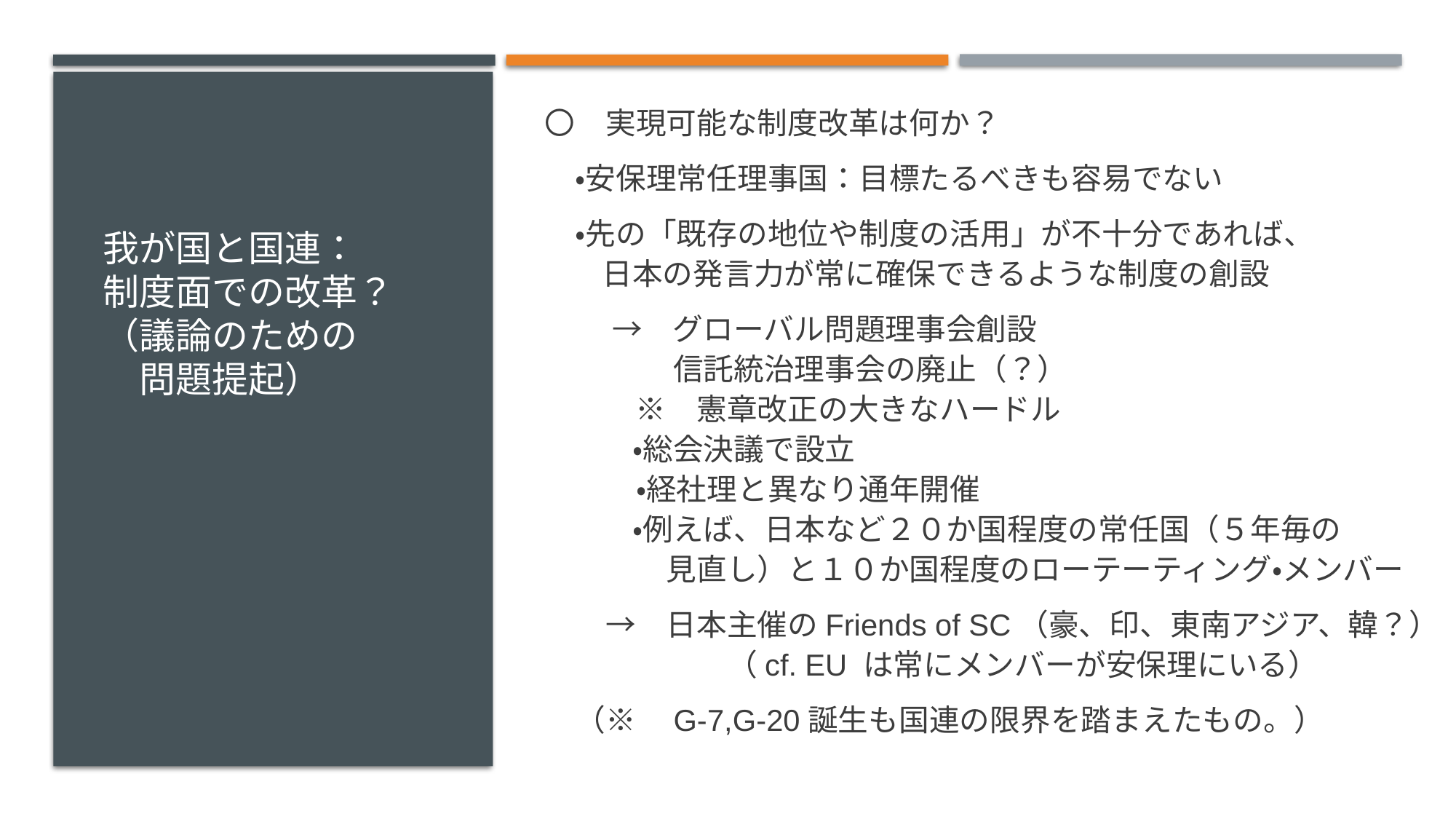

〇　実現可能な制度改革は何か？
　・安保理常任理事国：目標たるべきも容易でない
　・先の「既存の地位や制度の活用」が不十分であれば、
　    日本の発言力が常に確保できるような制度の創設
　　 →　グローバル問題理事会創設
　　 　　信託統治理事会の廃止（？）
　　　※　憲章改正の大きなハードル
　　    ・総会決議で設立
　　　・経社理と異なり通年開催
　    　・例えば、日本など２０か国程度の常任国（５年毎の
　　　　見直し）と１０か国程度のローテーティング・メンバー
　　→　日本主催のFriends of SC（豪、印、東南アジア、韓？）
　　　　　　（cf. EU は常にメンバーが安保理にいる）
　（※　G-7,G-20誕生も国連の限界を踏まえたもの。）

# 我が国と国連： 制度面での改革？ （議論のための 　問題提起）